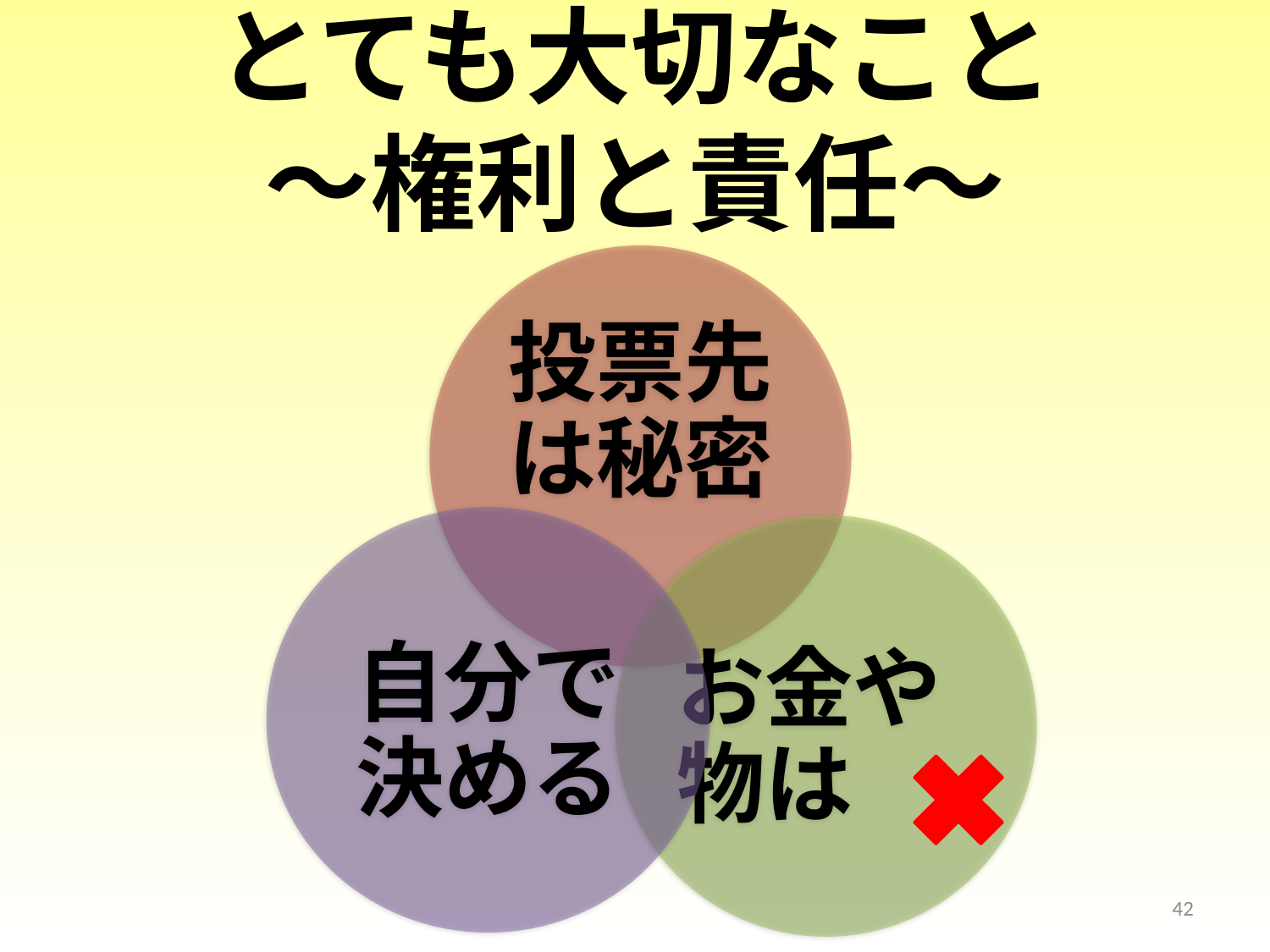

# とても大切なこと ～権利と責任～
投票先は秘密
お金や物は
自分で決める

42